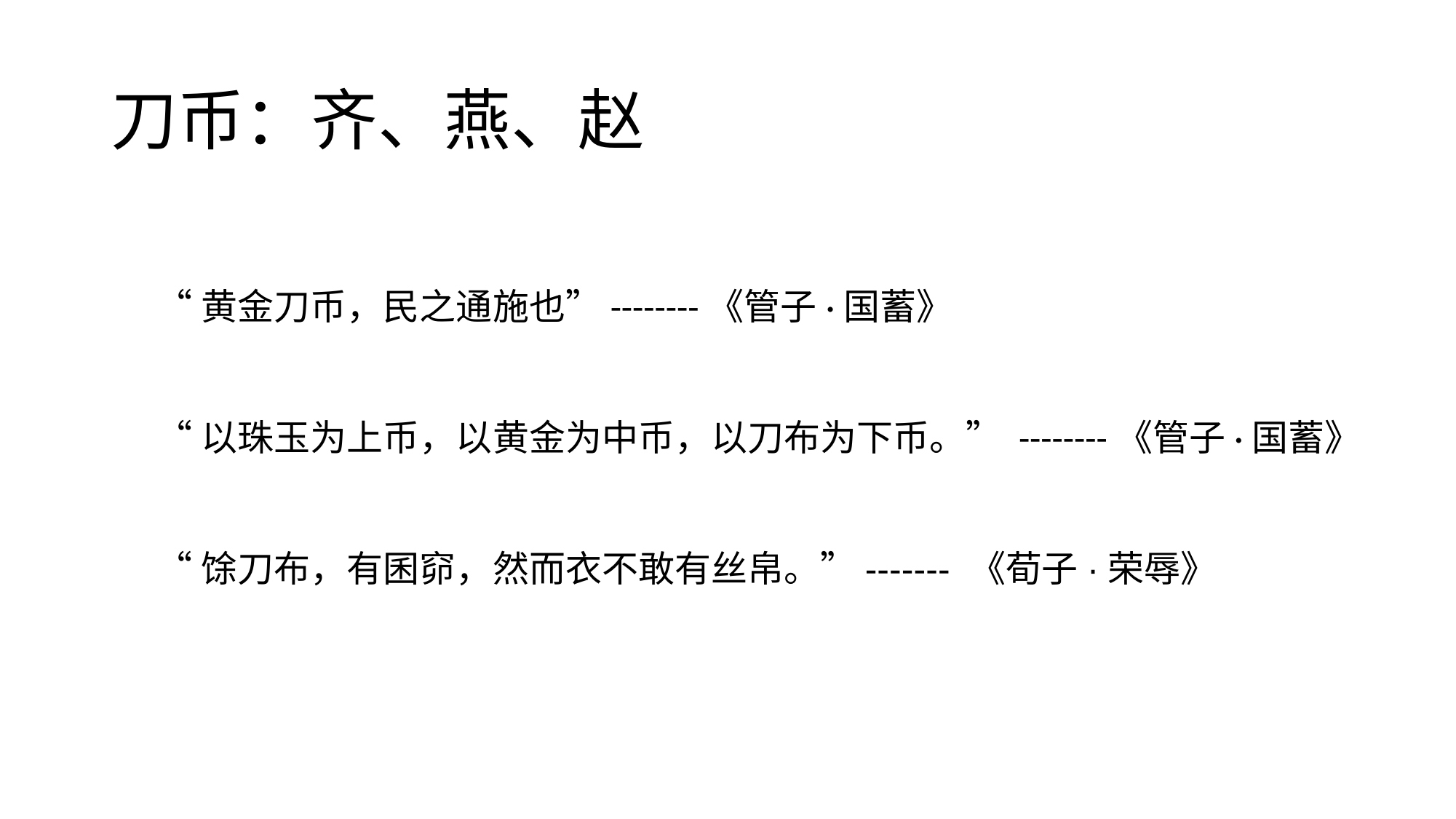

# 刀币：齐、燕、赵
“黄金刀币，民之通施也”--------《管子·国蓄》

“以珠玉为上币，以黄金为中币，以刀布为下币。” --------《管子·国蓄》

“馀刀布，有囷窌，然而衣不敢有丝帛。”------- 《荀子·荣辱》